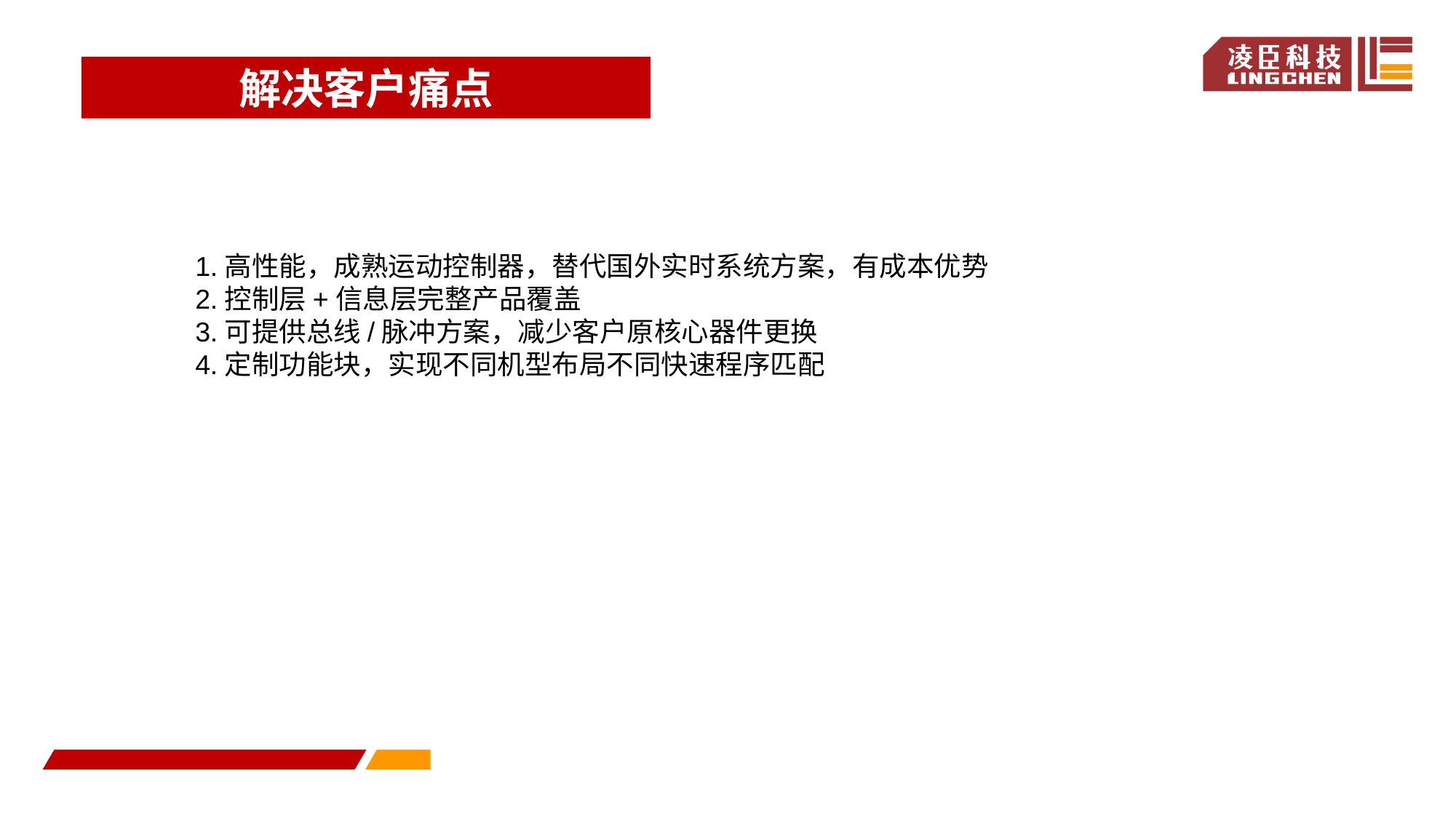

解决客户痛点
1.高性能，成熟运动控制器，替代国外实时系统方案，有成本优势
2.控制层+信息层完整产品覆盖
3.可提供总线/脉冲方案，减少客户原核心器件更换
4.定制功能块，实现不同机型布局不同快速程序匹配